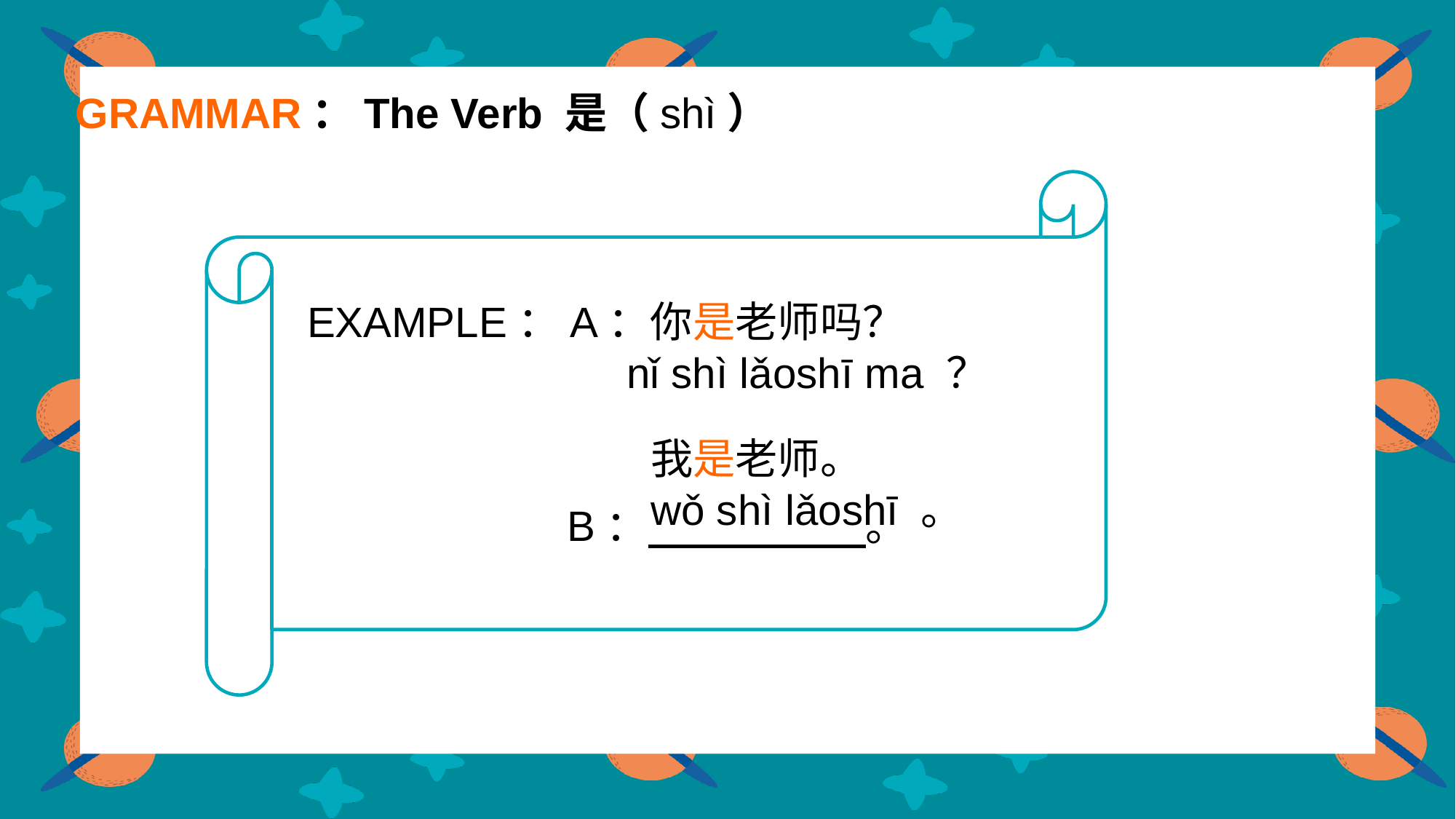

GRAMMAR：The Verb 是（shì）

EXAMPLE：A：你是老师吗？
                           nǐ shì lǎoshī ma ？

                      B：                       。

我是老师。
wǒ shì lǎoshī 。